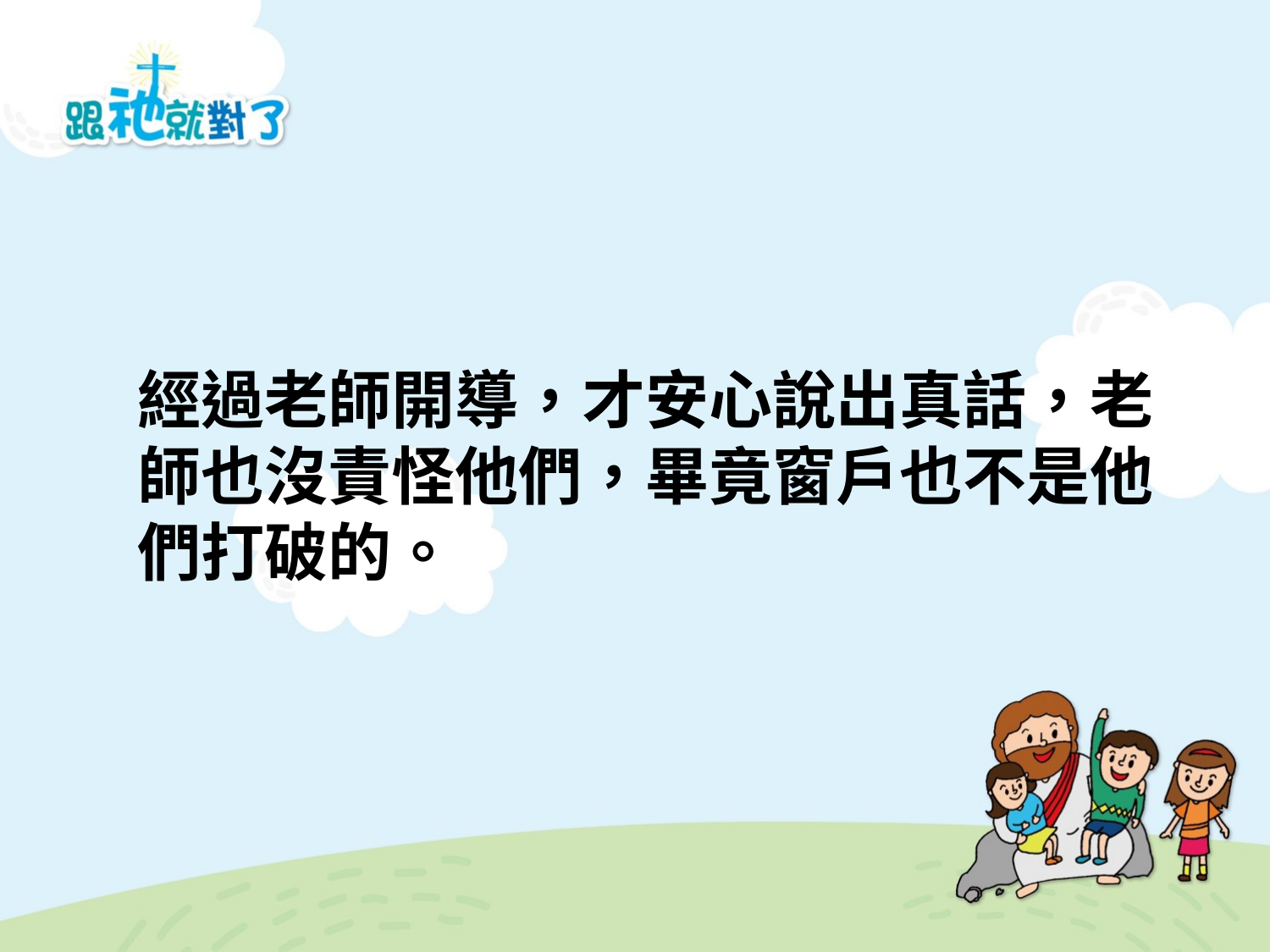

經過老師開導，才安心說出真話，老師也沒責怪他們，畢竟窗戶也不是他們打破的。